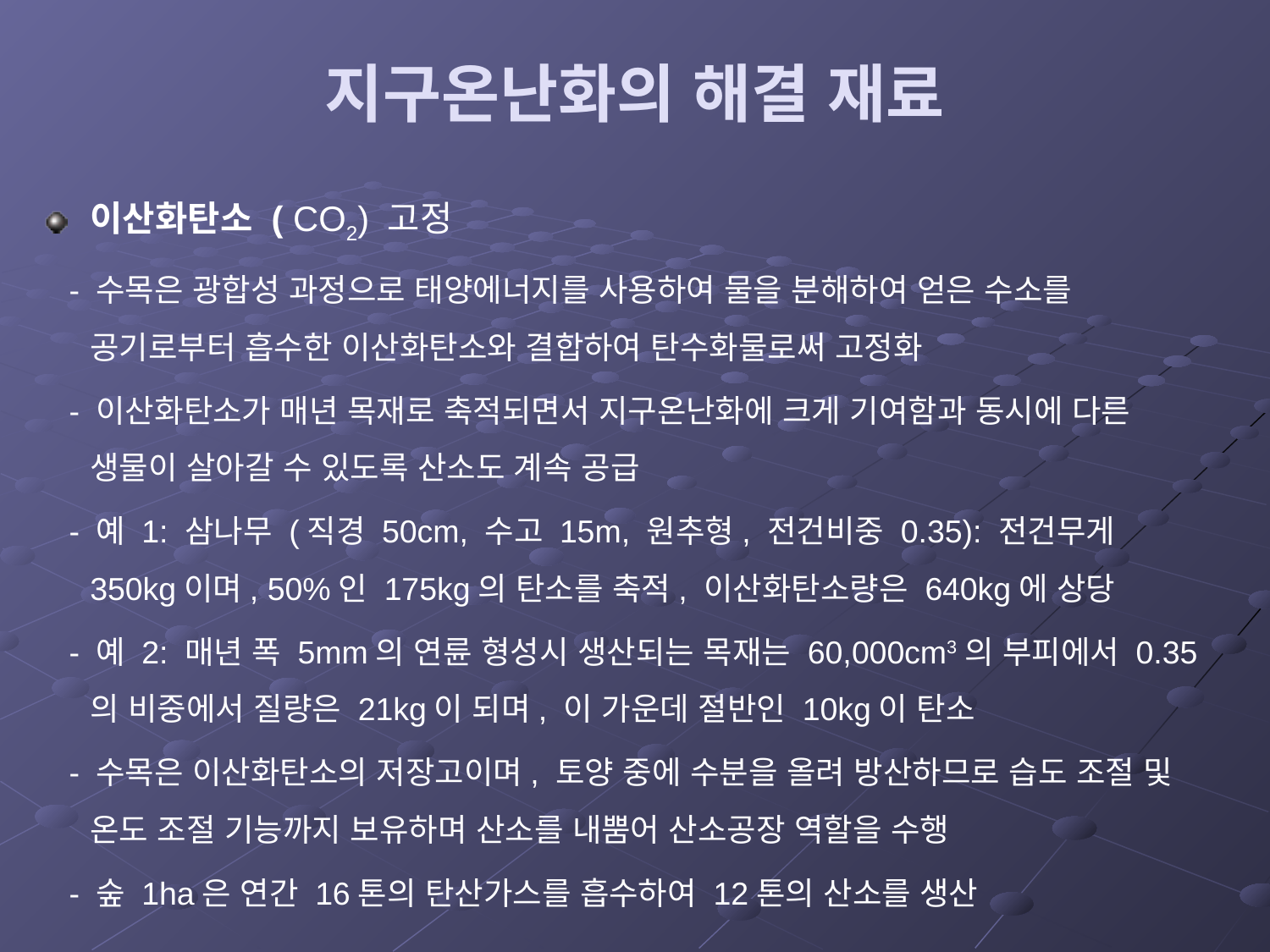

# 지구온난화의 해결 재료
이산화탄소 ( CO2) 고정
   - 수목은 광합성 과정으로 태양에너지를 사용하여 물을 분해하여 얻은 수소를 공기로부터 흡수한 이산화탄소와 결합하여 탄수화물로써 고정화
   - 이산화탄소가 매년 목재로 축적되면서 지구온난화에 크게 기여함과 동시에 다른 생물이 살아갈 수 있도록 산소도 계속 공급
   - 예 1: 삼나무 (직경 50cm, 수고 15m, 원추형, 전건비중 0.35): 전건무게 350kg이며, 50%인 175kg의 탄소를 축적, 이산화탄소량은 640kg에 상당
   - 예 2: 매년 폭 5mm의 연륜 형성시 생산되는 목재는 60,000cm3의 부피에서 0.35의 비중에서 질량은 21kg이 되며, 이 가운데 절반인 10kg이 탄소
   - 수목은 이산화탄소의 저장고이며, 토양 중에 수분을 올려 방산하므로 습도 조절 및 온도 조절 기능까지 보유하며 산소를 내뿜어 산소공장 역할을 수행
   - 숲 1ha은 연간 16톤의 탄산가스를 흡수하여 12톤의 산소를 생산